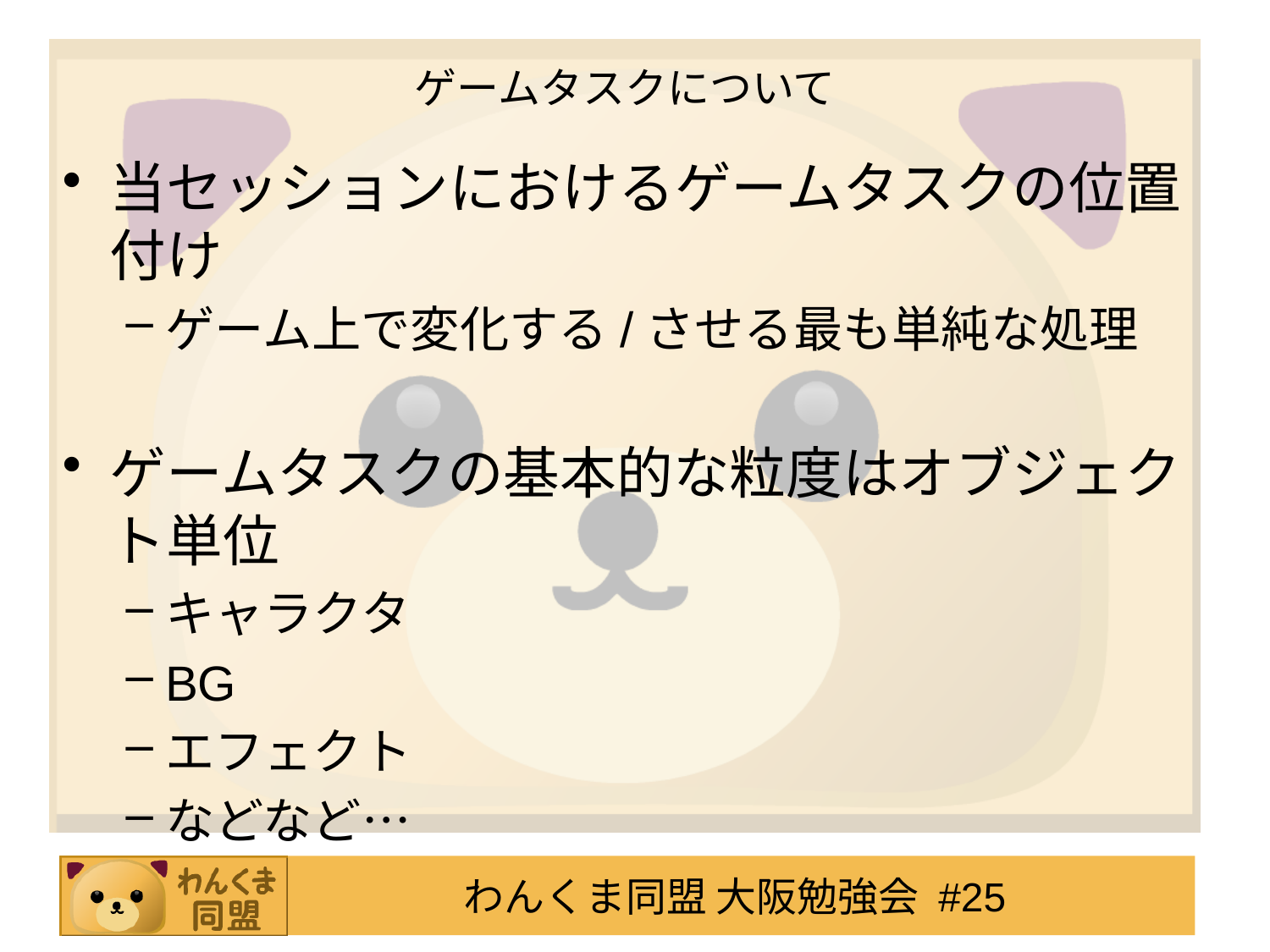

# ゲームタスクについて
当セッションにおけるゲームタスクの位置付け
ゲーム上で変化する/させる最も単純な処理

ゲームタスクの基本的な粒度はオブジェクト単位
キャラクタ
BG
エフェクト
などなど…